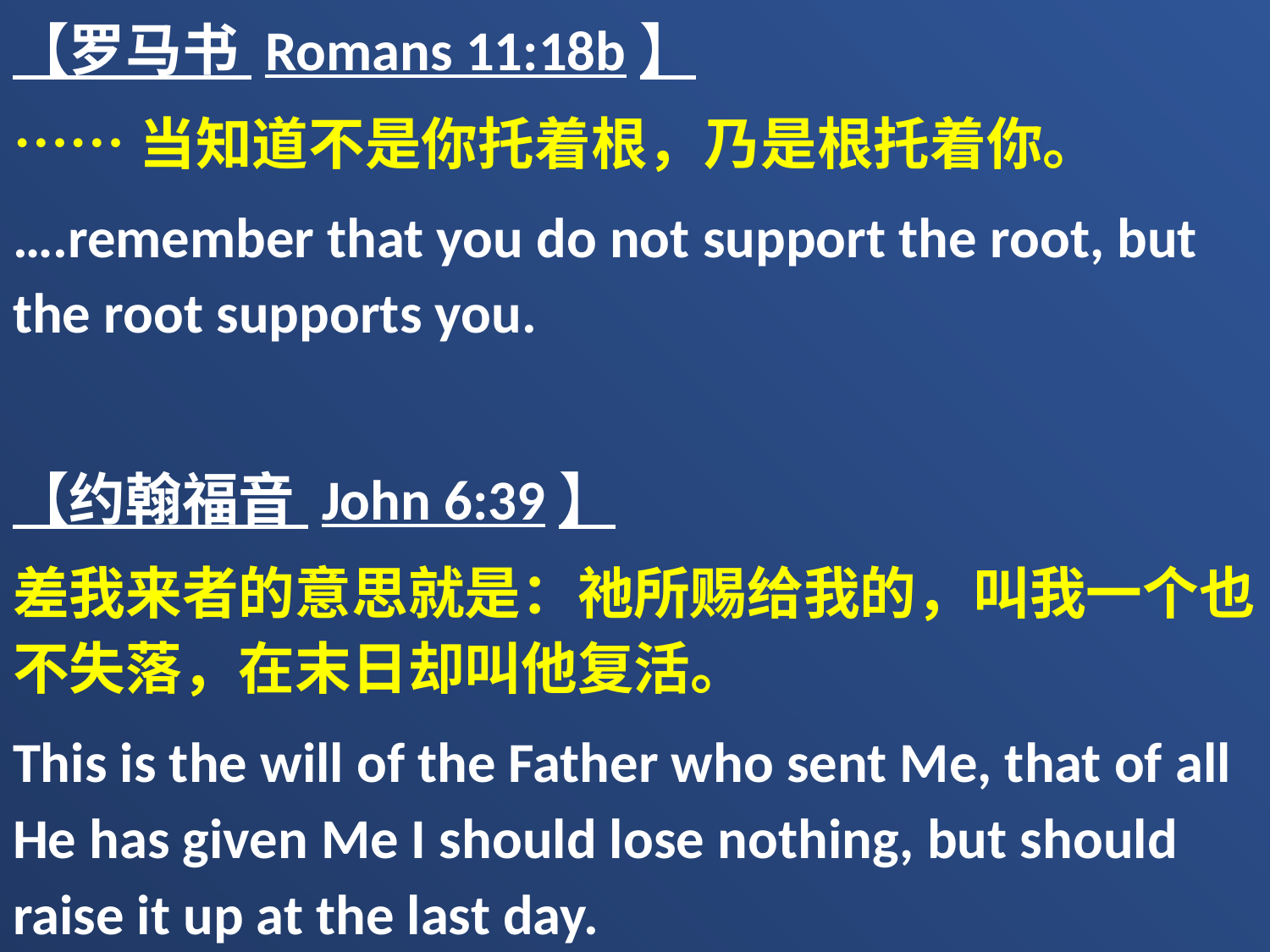

【罗马书 Romans 11:18b】
……当知道不是你托着根，乃是根托着你。
….remember that you do not support the root, but the root supports you.

【约翰福音 John 6:39】
差我来者的意思就是：祂所赐给我的，叫我一个也不失落，在末日却叫他复活。
This is the will of the Father who sent Me, that of all He has given Me I should lose nothing, but should raise it up at the last day.